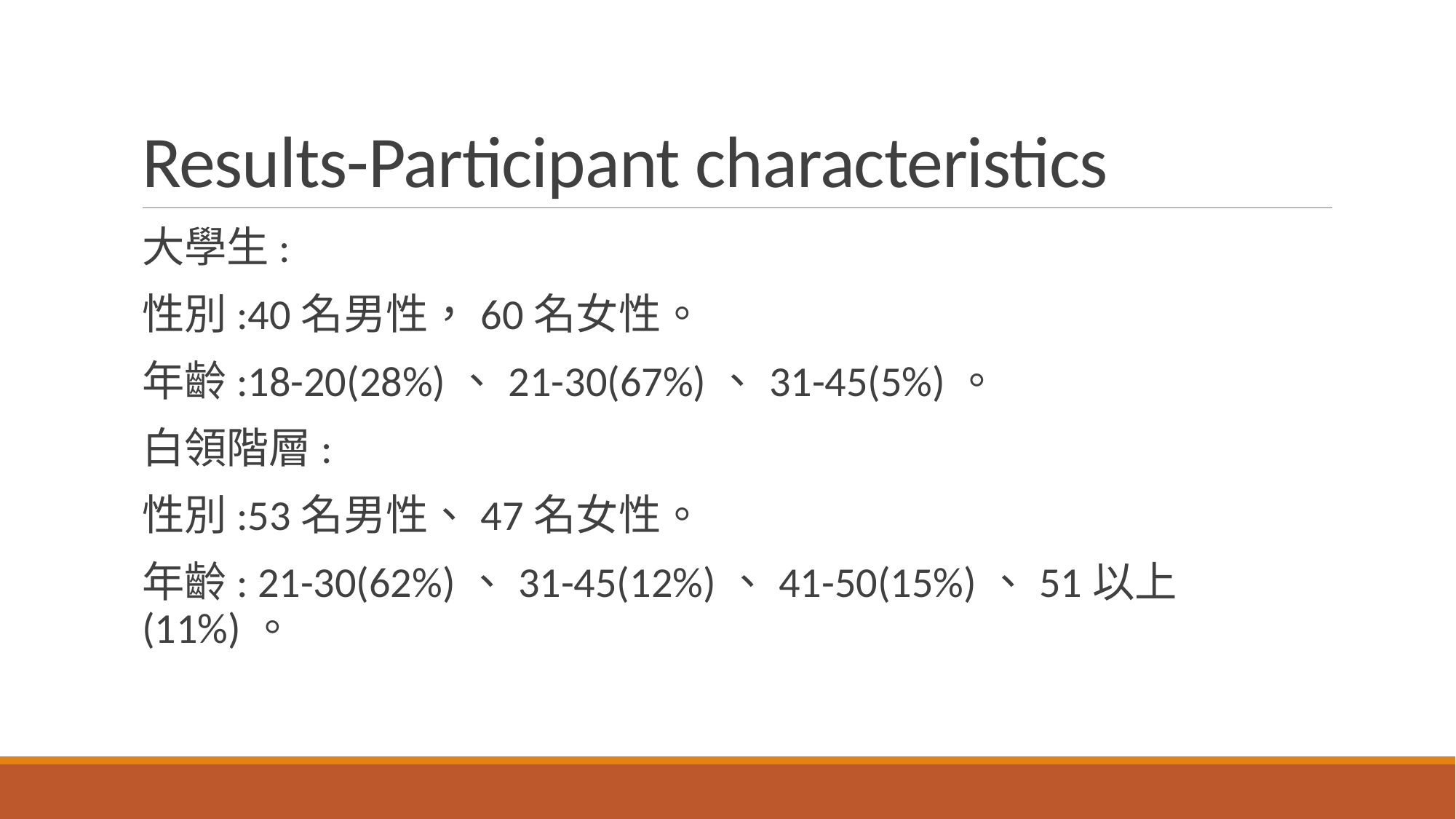

# Results-Participant characteristics
大學生:
性別:40名男性，60名女性。
年齡:18-20(28%)、21-30(67%)、31-45(5%)。
白領階層:
性別:53名男性、47名女性。
年齡: 21-30(62%)、31-45(12%)、41-50(15%)、51以上(11%)。